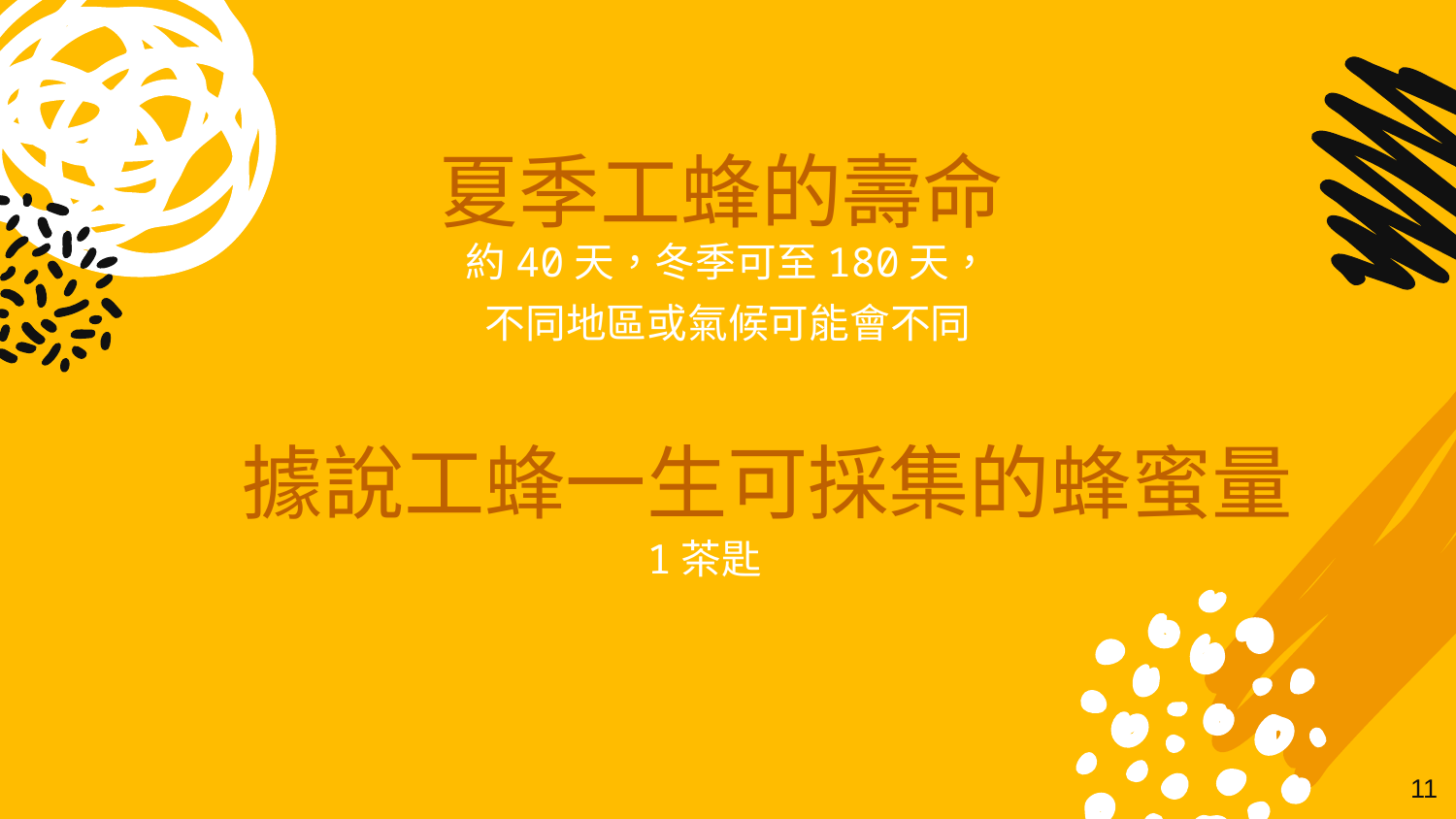

夏季工蜂的壽命
約40天，冬季可至180天，
不同地區或氣候可能會不同
據說工蜂一生可採集的蜂蜜量
1茶匙
11